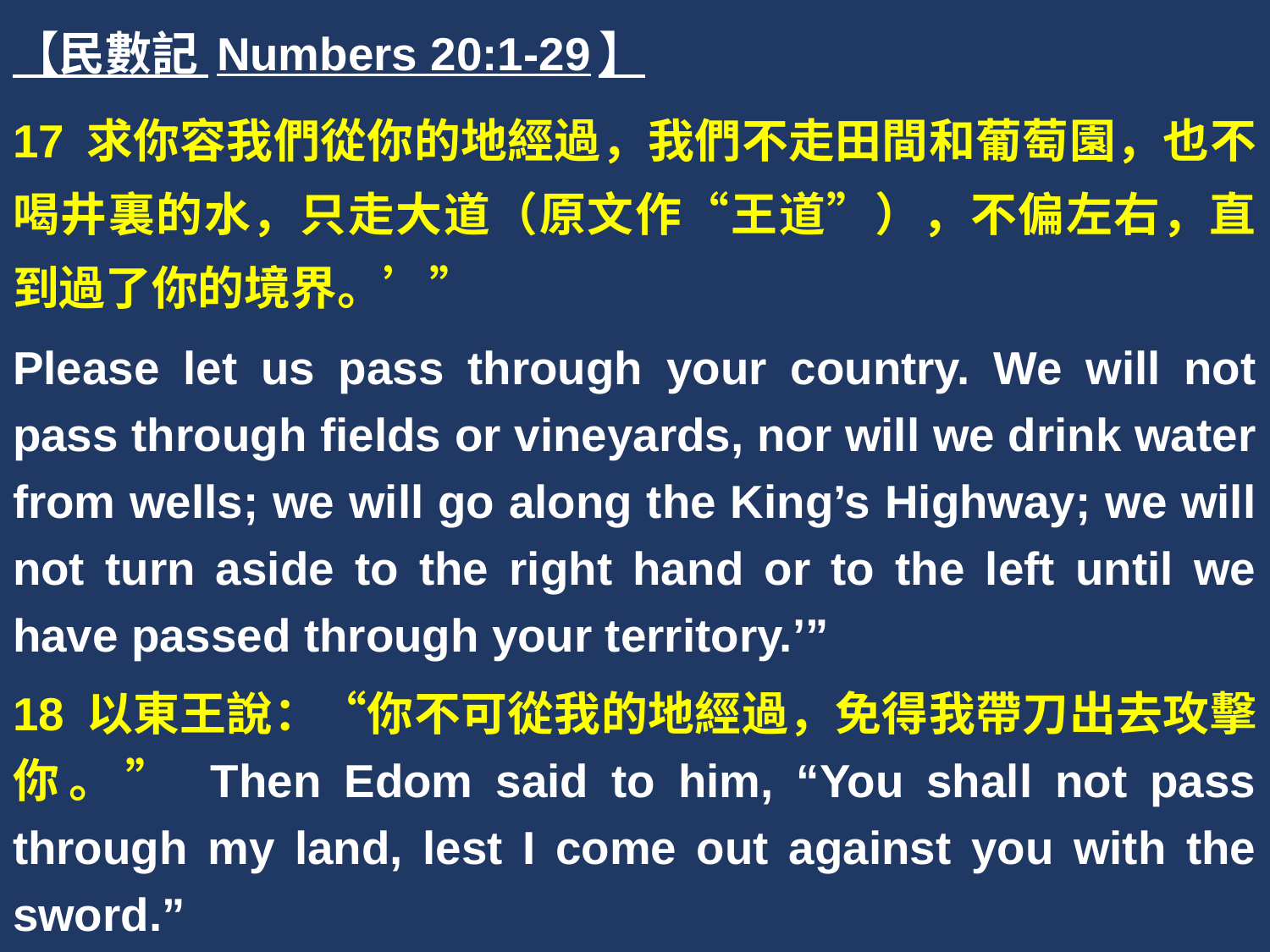

【民數記 Numbers 20:1-29】
17 求你容我們從你的地經過，我們不走田間和葡萄園，也不喝井裏的水，只走大道（原文作“王道”），不偏左右，直到過了你的境界。’”
Please let us pass through your country. We will not pass through fields or vineyards, nor will we drink water from wells; we will go along the King’s Highway; we will not turn aside to the right hand or to the left until we have passed through your territory.’”
18 以東王說：“你不可從我的地經過，免得我帶刀出去攻擊你。” Then Edom said to him, “You shall not pass through my land, lest I come out against you with the sword.”